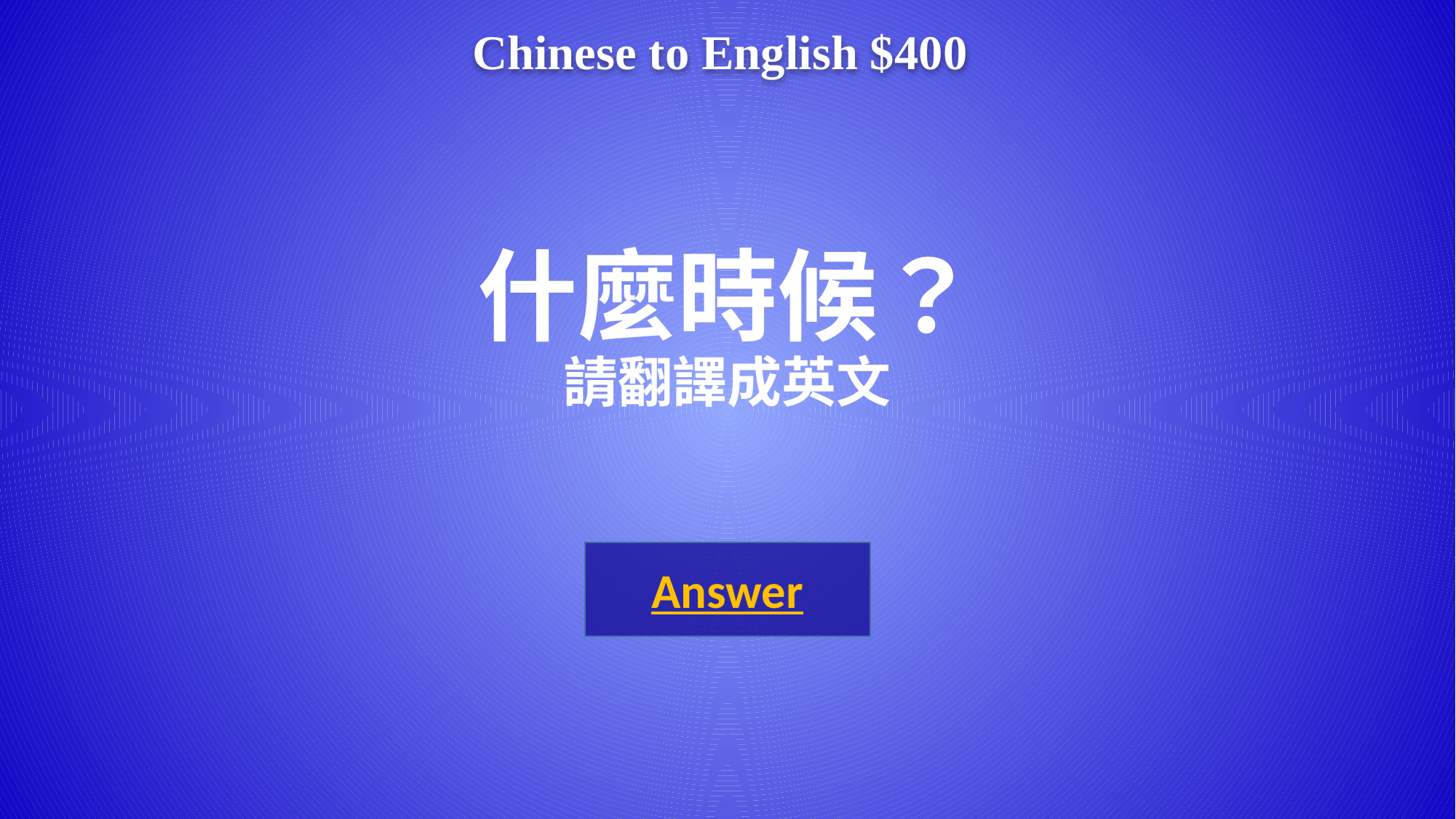

Chinese to English $400

# 什麼時候？ 請翻譯成英文